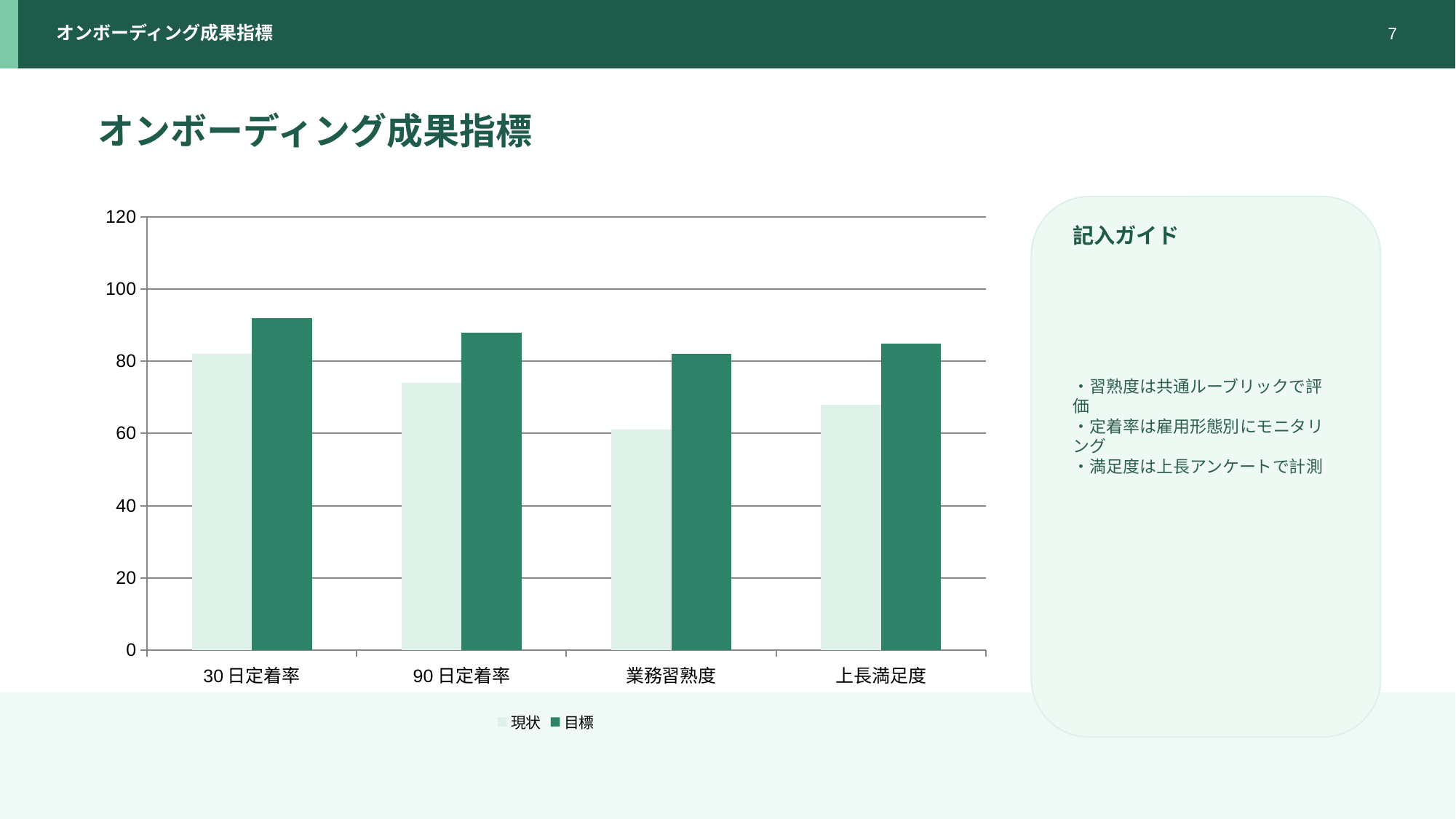

オンボーディング成果指標
7
オンボーディング成果指標

### Chart

| Category | 現状 | 目標 |
|---|---|---|
| 30日定着率 | 82.0 | 92.0 |
| 90日定着率 | 74.0 | 88.0 |
| 業務習熟度 | 61.0 | 82.0 |
| 上長満足度 | 68.0 | 85.0 |
記入ガイド
・習熟度は共通ルーブリックで評価
・定着率は雇用形態別にモニタリング
・満足度は上長アンケートで計測